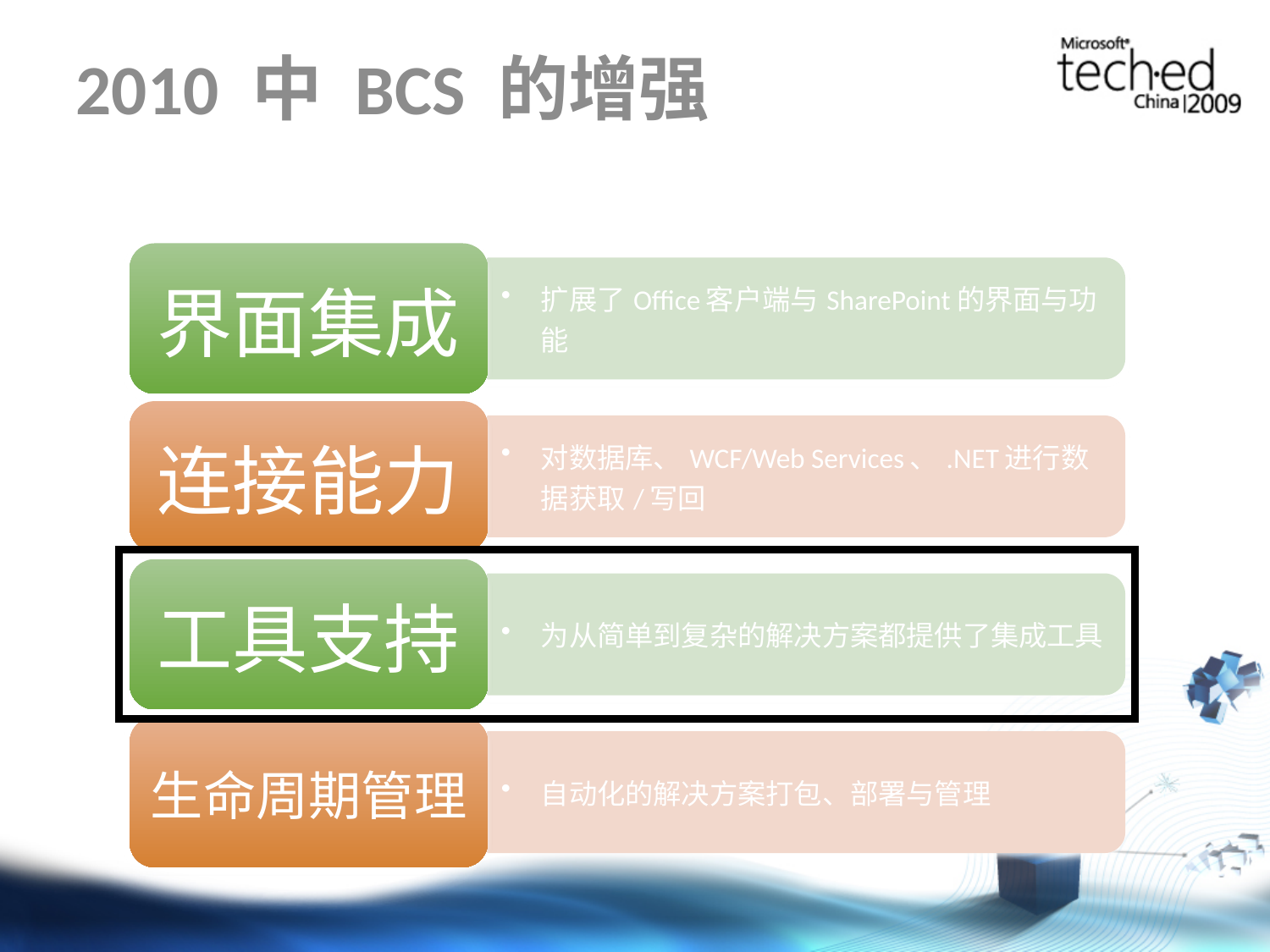

# 2010 中 BCS 的增强
界面集成
连接能力
对数据库、WCF/Web Services、.NET进行数据获取/写回
工具支持
为从简单到复杂的解决方案都提供了集成工具
生命周期管理
自动化的解决方案打包、部署与管理
扩展了Office客户端与SharePoint的界面与功能